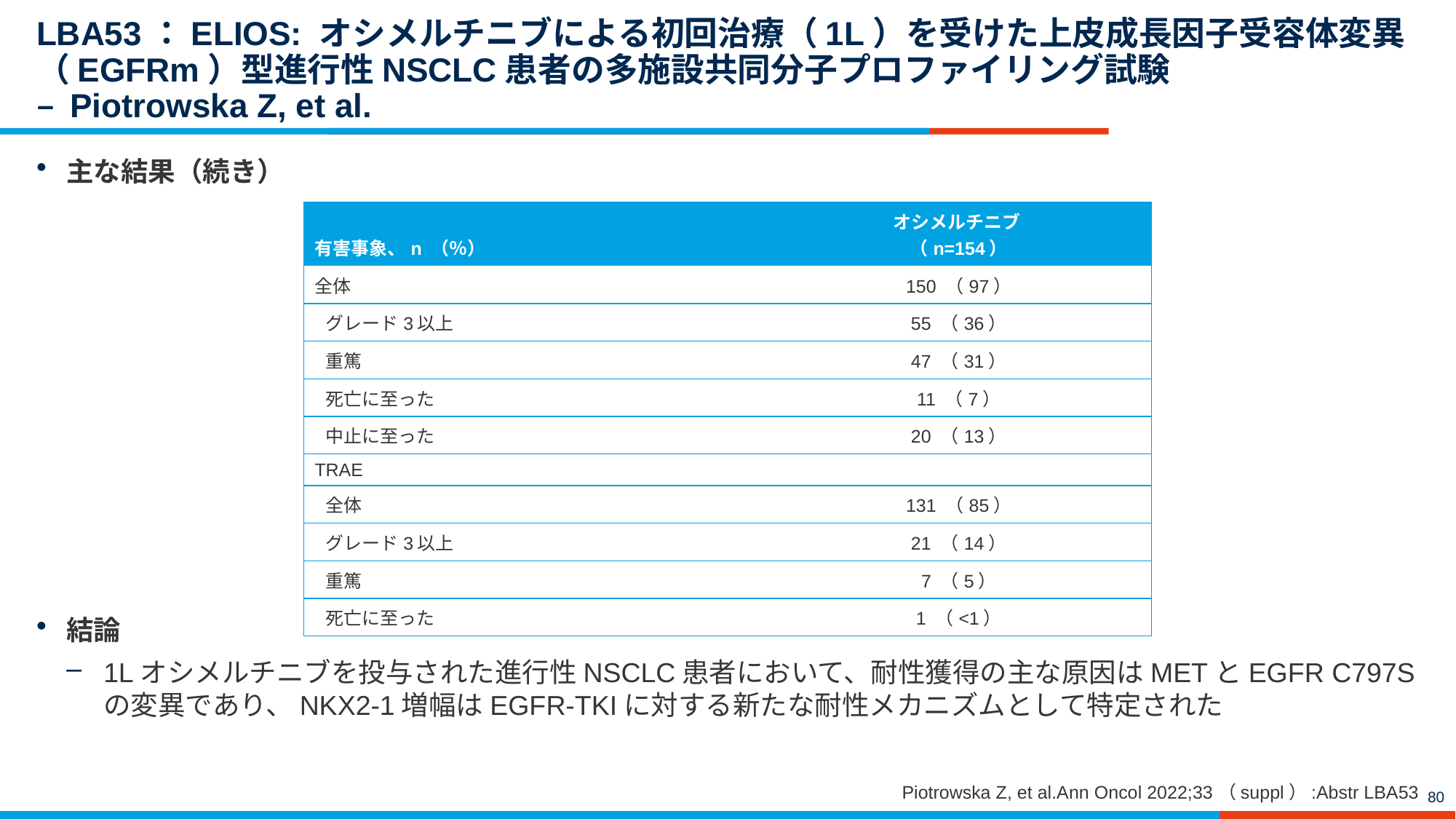

# LBA53：ELIOS: オシメルチニブによる初回治療（1L）を受けた上皮成長因子受容体変異（EGFRm）型進行性NSCLC患者の多施設共同分子プロファイリング試験 – Piotrowska Z, et al.
主な結果（続き）
結論
1Lオシメルチニブを投与された進行性NSCLC患者において、耐性獲得の主な原因はMETとEGFR C797Sの変異であり、NKX2-1増幅はEGFR-TKIに対する新たな耐性メカニズムとして特定された
| 有害事象、n （％） | オシメルチニブ （n=154） |
| --- | --- |
| 全体 | 150 （97） |
| グレード3以上 | 55 （36） |
| 重篤 | 47 （31） |
| 死亡に至った | 11 （7） |
| 中止に至った | 20 （13） |
| TRAE |  |
| 全体 | 131 （85） |
| グレード3以上 | 21 （14） |
| 重篤 | 7 （5） |
| 死亡に至った | 1 （<1） |
Piotrowska Z, et al.Ann Oncol 2022;33（suppl）:Abstr LBA53